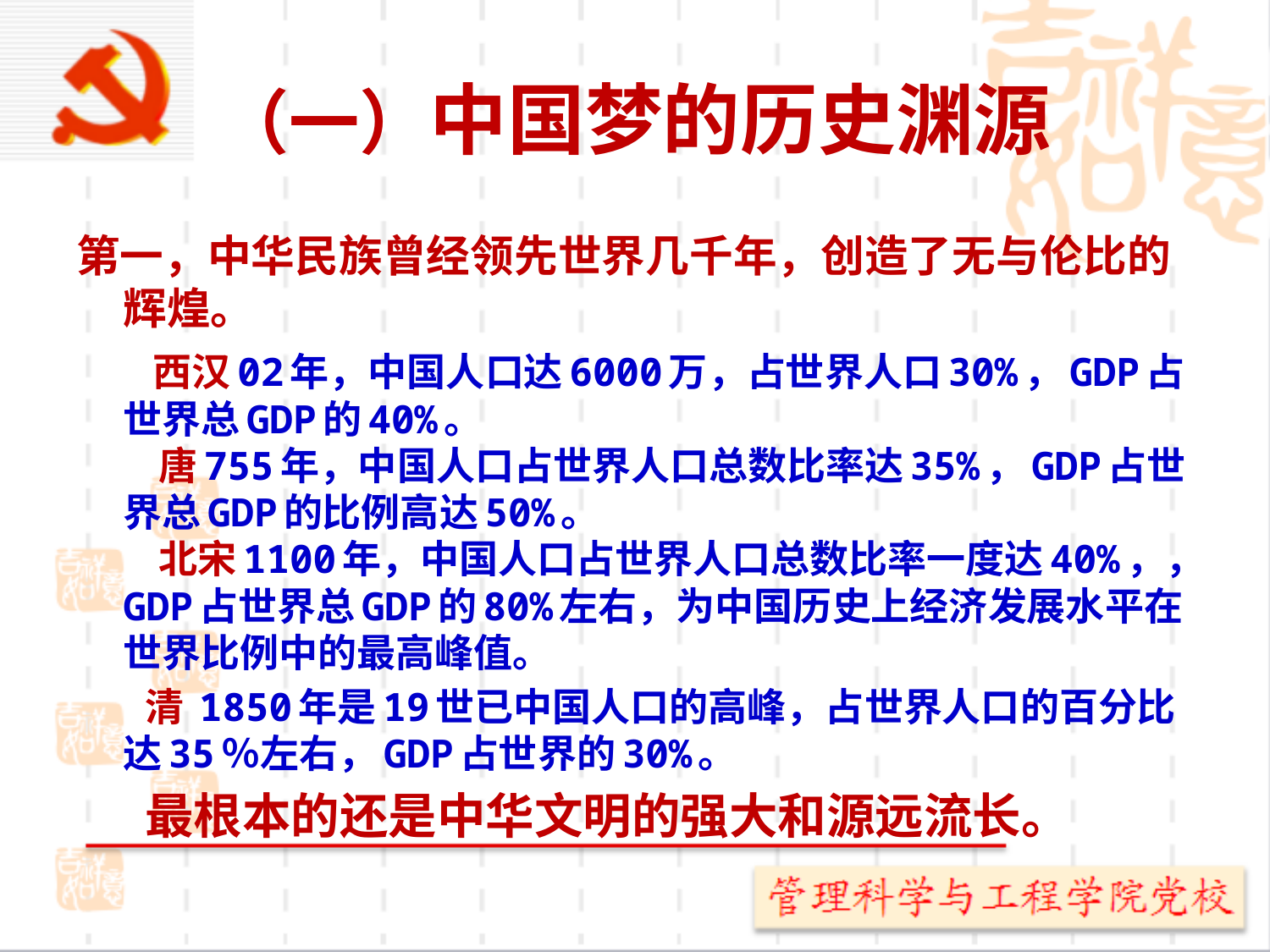

# （一）中国梦的历史渊源
第一，中华民族曾经领先世界几千年，创造了无与伦比的辉煌。
       西汉02年，中国人口达6000万，占世界人口30%，GDP占世界总GDP的40%。
    唐755年，中国人口占世界人口总数比率达35%，GDP占世界总GDP的比例高达50%。
    北宋1100年，中国人口占世界人口总数比率一度达40%，，GDP占世界总GDP的80%左右，为中国历史上经济发展水平在世界比例中的最高峰值。
       清 1850年是19世已中国人口的高峰，占世界人口的百分比达35％左右，GDP占世界的30%。
       最根本的还是中华文明的强大和源远流长。